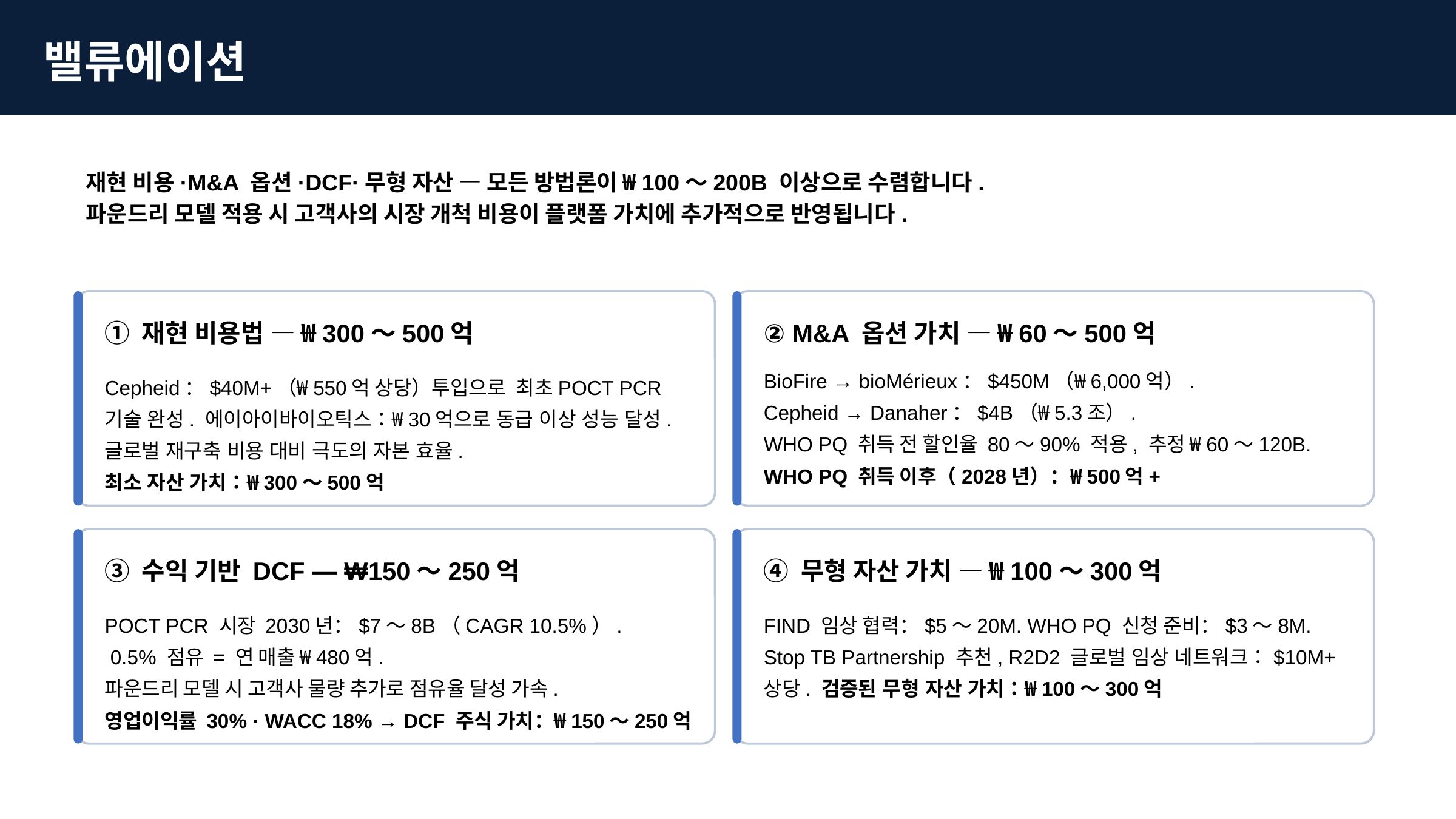

밸류에이션
재현 비용·M&A 옵션·DCF·무형 자산 — 모든 방법론이 ₩100〜200B 이상으로 수렴합니다.
파운드리 모델 적용 시 고객사의 시장 개척 비용이 플랫폼 가치에 추가적으로 반영됩니다.

① 재현 비용법 — ₩300〜500억
② M&A 옵션 가치 — ₩60〜500억
BioFire → bioMérieux：$450M（₩6,000억）.
Cepheid → Danaher：$4B（₩5.3조）.
WHO PQ 취득 전 할인율 80〜90% 적용, 추정 ₩60〜120B.
WHO PQ 취득 이후（2028년）：₩500억+
Cepheid：$40M+（₩550억 상당）투입으로  최초POCT PCR 기술 완성. 에이아이바이오틱스：₩30억으로 동급 이상 성능 달성.
글로벌 재구축 비용 대비 극도의 자본 효율.
최소 자산 가치：₩300〜500억

③ 수익 기반 DCF — ₩150〜250억
④ 무형 자산 가치 — ₩100〜300억
POCT PCR 시장 2030년：$7〜8B（CAGR 10.5%）.
 0.5% 점유 = 연 매출 ₩480억.
파운드리 모델 시 고객사 물량 추가로 점유율 달성 가속.
영업이익률 30% · WACC 18% → DCF 주식 가치：₩150〜250억
FIND 임상 협력：$5〜20M. WHO PQ 신청 준비：$3〜8M.
Stop TB Partnership 추천, R2D2 글로벌 임상 네트워크：$10M+ 상당. 검증된 무형 자산 가치：₩100〜300억